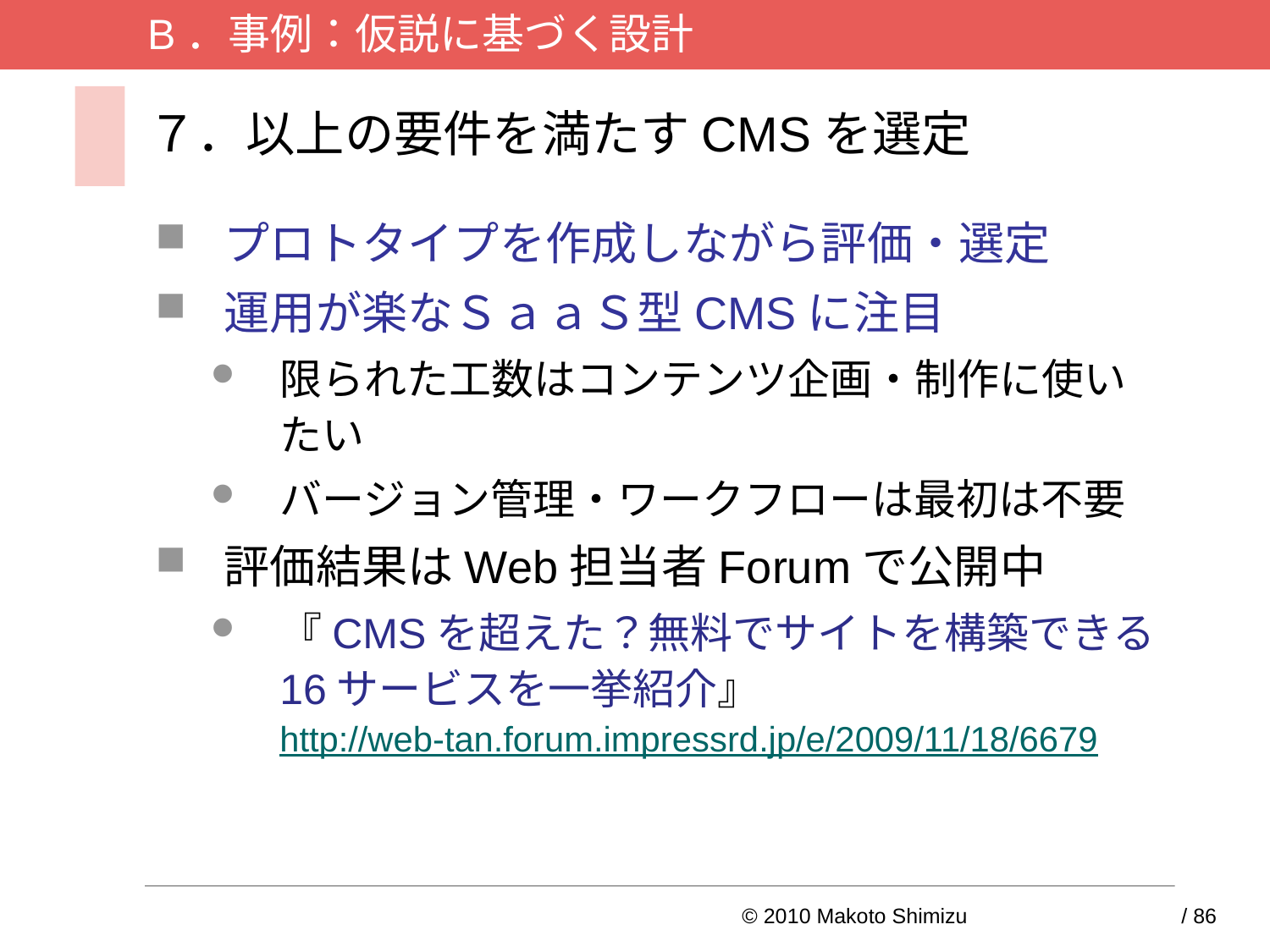

B．事例：仮説に基づく設計
# ７．以上の要件を満たすCMSを選定
プロトタイプを作成しながら評価・選定
運用が楽なＳａａＳ型CMSに注目
限られた工数はコンテンツ企画・制作に使いたい
バージョン管理・ワークフローは最初は不要
評価結果はWeb担当者Forumで公開中
『CMSを超えた？無料でサイトを構築できる16サービスを一挙紹介』
http://web-tan.forum.impressrd.jp/e/2009/11/18/6679
© 2010 Makoto Shimizu	24